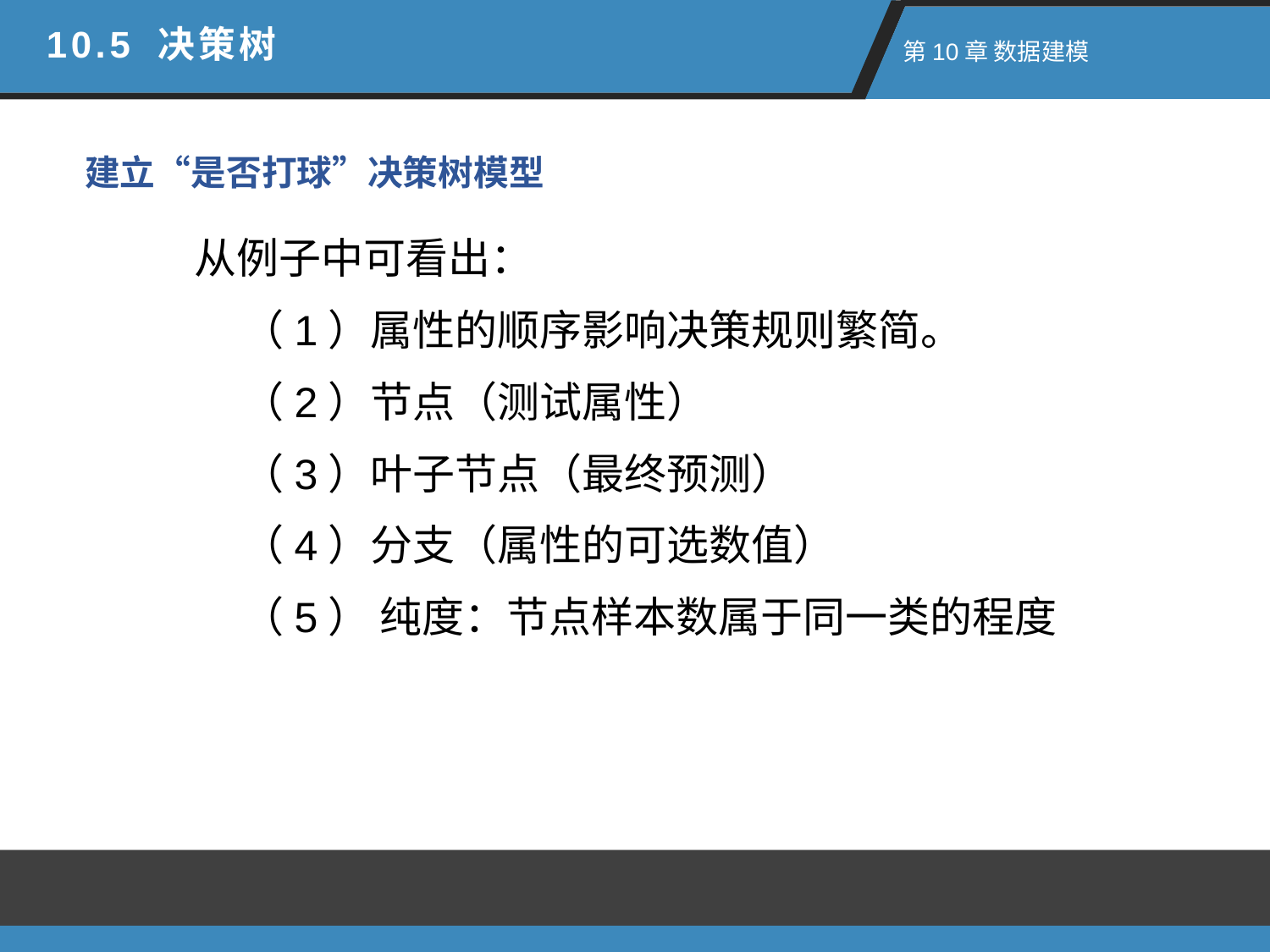

10.5 决策树
  第10章 数据建模
建立“是否打球”决策树模型
 从例子中可看出：
      （1）属性的顺序影响决策规则繁简。
      （2）节点（测试属性）
      （3）叶子节点（最终预测）
      （4）分支（属性的可选数值）
      （5） 纯度：节点样本数属于同一类的程度